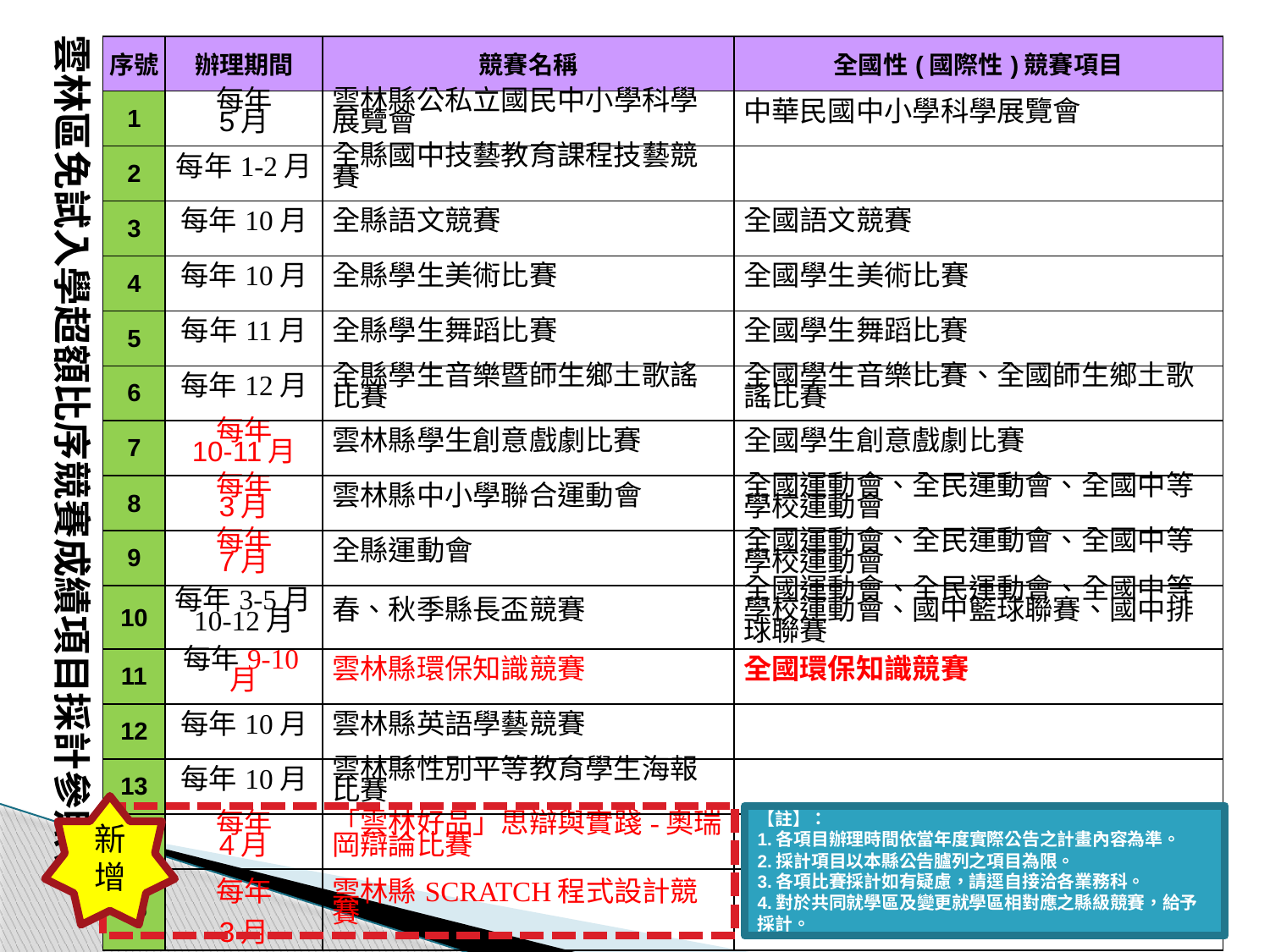

雲林區免試入學超額比序競賽成績項目採計參照表
| 序號 | 辦理期間 | 競賽名稱 | 全國性(國際性)競賽項目 |
| --- | --- | --- | --- |
| 1 | 每年 5月 | 雲林縣公私立國民中小學科學展覽會 | 中華民國中小學科學展覽會 |
| 2 | 每年1-2月 | 全縣國中技藝教育課程技藝競賽 |  |
| 3 | 每年10月 | 全縣語文競賽 | 全國語文競賽 |
| 4 | 每年10月 | 全縣學生美術比賽 | 全國學生美術比賽 |
| 5 | 每年11月 | 全縣學生舞蹈比賽 | 全國學生舞蹈比賽 |
| 6 | 每年12月 | 全縣學生音樂暨師生鄉土歌謠比賽 | 全國學生音樂比賽、全國師生鄉土歌謠比賽 |
| 7 | 每年 10-11月 | 雲林縣學生創意戲劇比賽 | 全國學生創意戲劇比賽 |
| 8 | 每年 3月 | 雲林縣中小學聯合運動會 | 全國運動會、全民運動會、全國中等學校運動會 |
| 9 | 每年 7月 | 全縣運動會 | 全國運動會、全民運動會、全國中等學校運動會 |
| 10 | 每年3-5月10-12月 | 春、秋季縣長盃競賽 | 全國運動會、全民運動會、全國中等學校運動會、國中籃球聯賽、國中排球聯賽 |
| 11 | 每年9-10月 | 雲林縣環保知識競賽 | 全國環保知識競賽 |
| 12 | 每年10月 | 雲林縣英語學藝競賽 |  |
| 13 | 每年10月 | 雲林縣性別平等教育學生海報比賽 |  |
| 14 | 每年 4月 | 「雲林好品」思辯與實踐-奧瑞岡辯論比賽 |  |
| 15 | 每年 3月 | 雲林縣SCRATCH程式設計競賽 |  |
新增

【註】：
1.各項目辦理時間依當年度實際公告之計畫內容為準。
2.採計項目以本縣公告臚列之項目為限。
3.各項比賽採計如有疑慮，請逕自接洽各業務科。
4.對於共同就學區及變更就學區相對應之縣級競賽，給予採計。